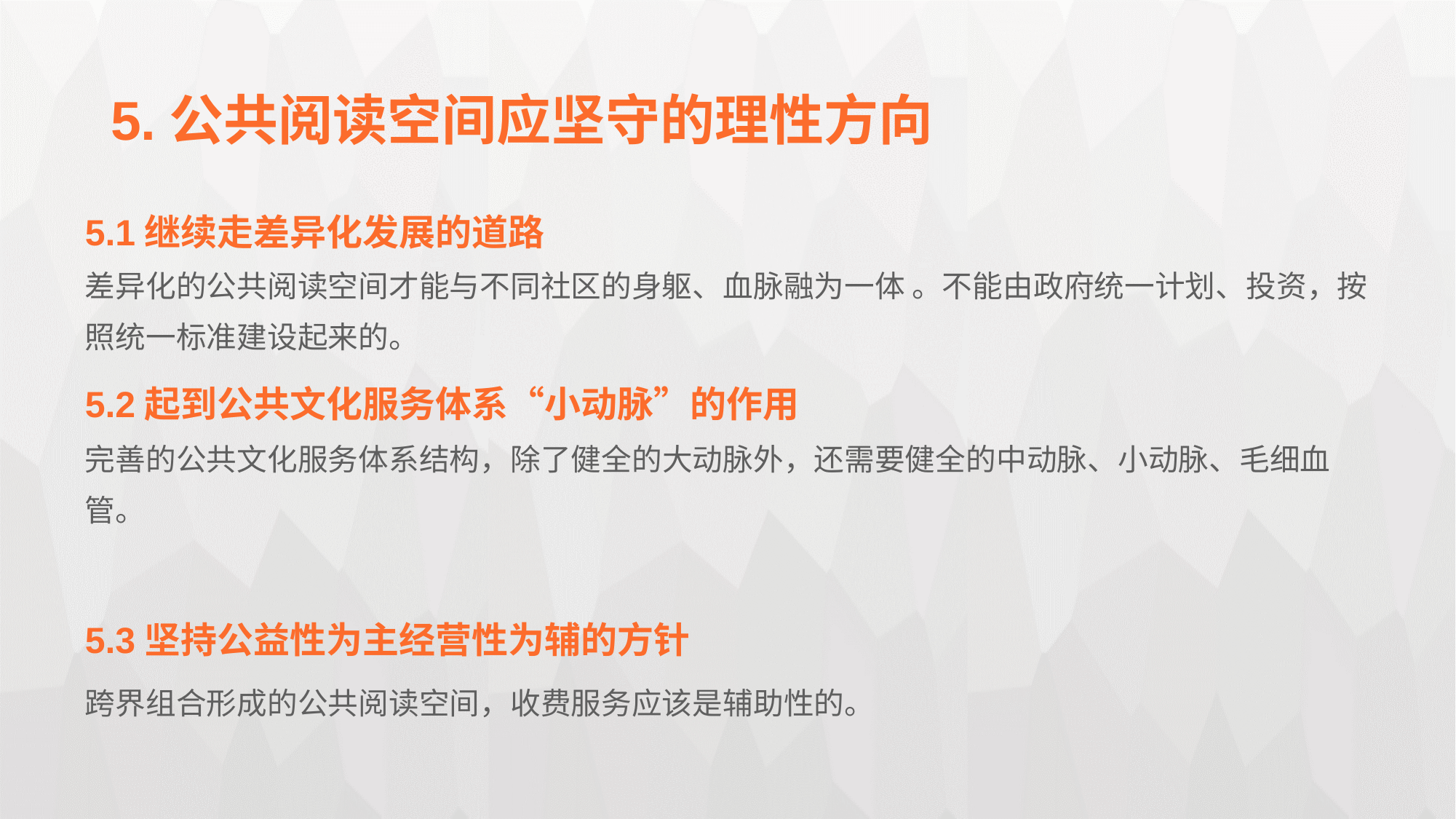

5.公共阅读空间应坚守的理性方向
5.1继续走差异化发展的道路
差异化的公共阅读空间才能与不同社区的身躯、血脉融为一体 。不能由政府统一计划、投资，按照统一标准建设起来的。
5.2起到公共文化服务体系“小动脉”的作用
完善的公共文化服务体系结构，除了健全的大动脉外，还需要健全的中动脉、小动脉、毛细血管。

5.3坚持公益性为主经营性为辅的方针
跨界组合形成的公共阅读空间，收费服务应该是辅助性的。